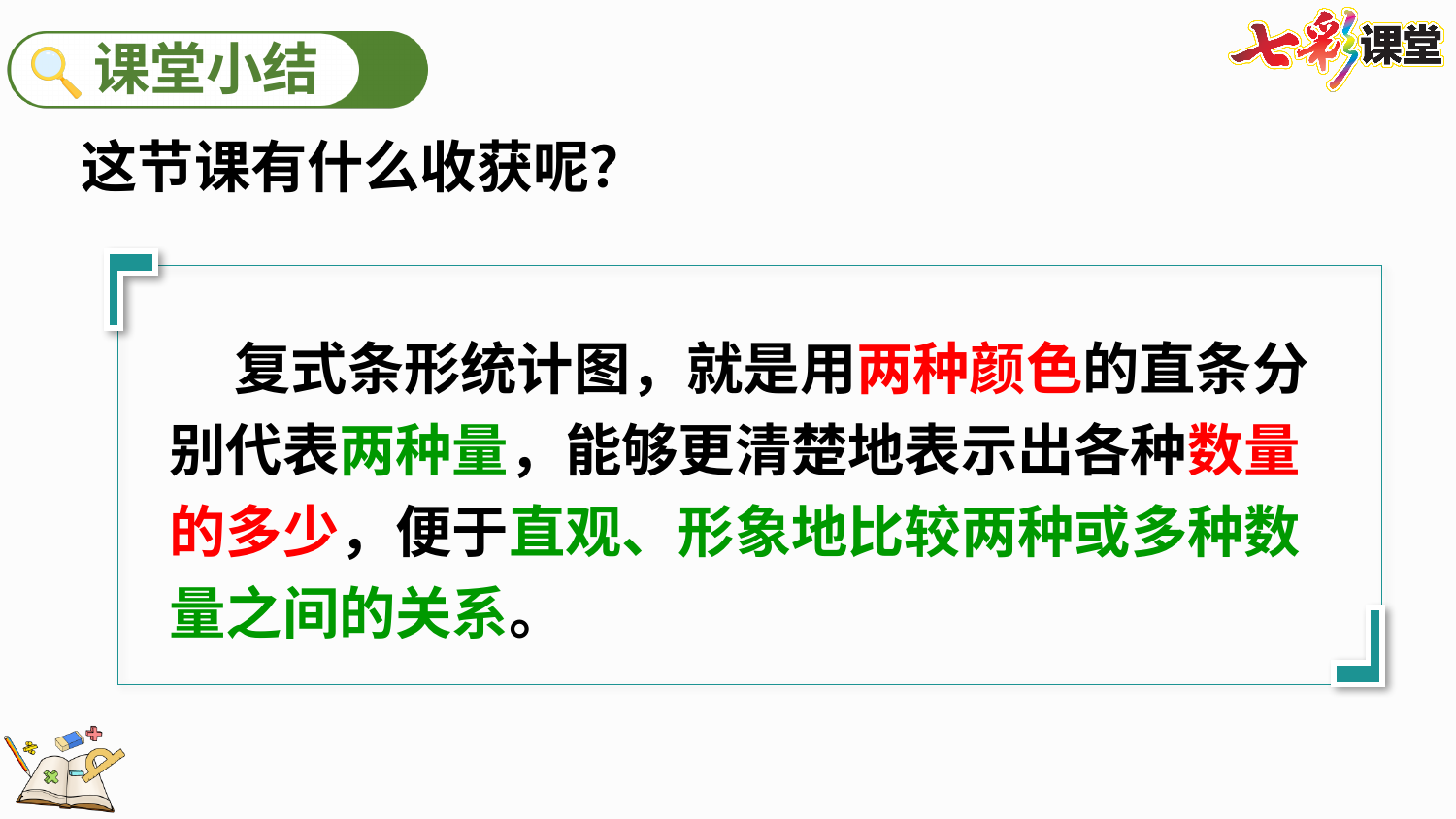

这节课有什么收获呢？

    复式条形统计图，就是用两种颜色的直条分别代表两种量，能够更清楚地表示出各种数量的多少，便于直观、形象地比较两种或多种数量之间的关系。